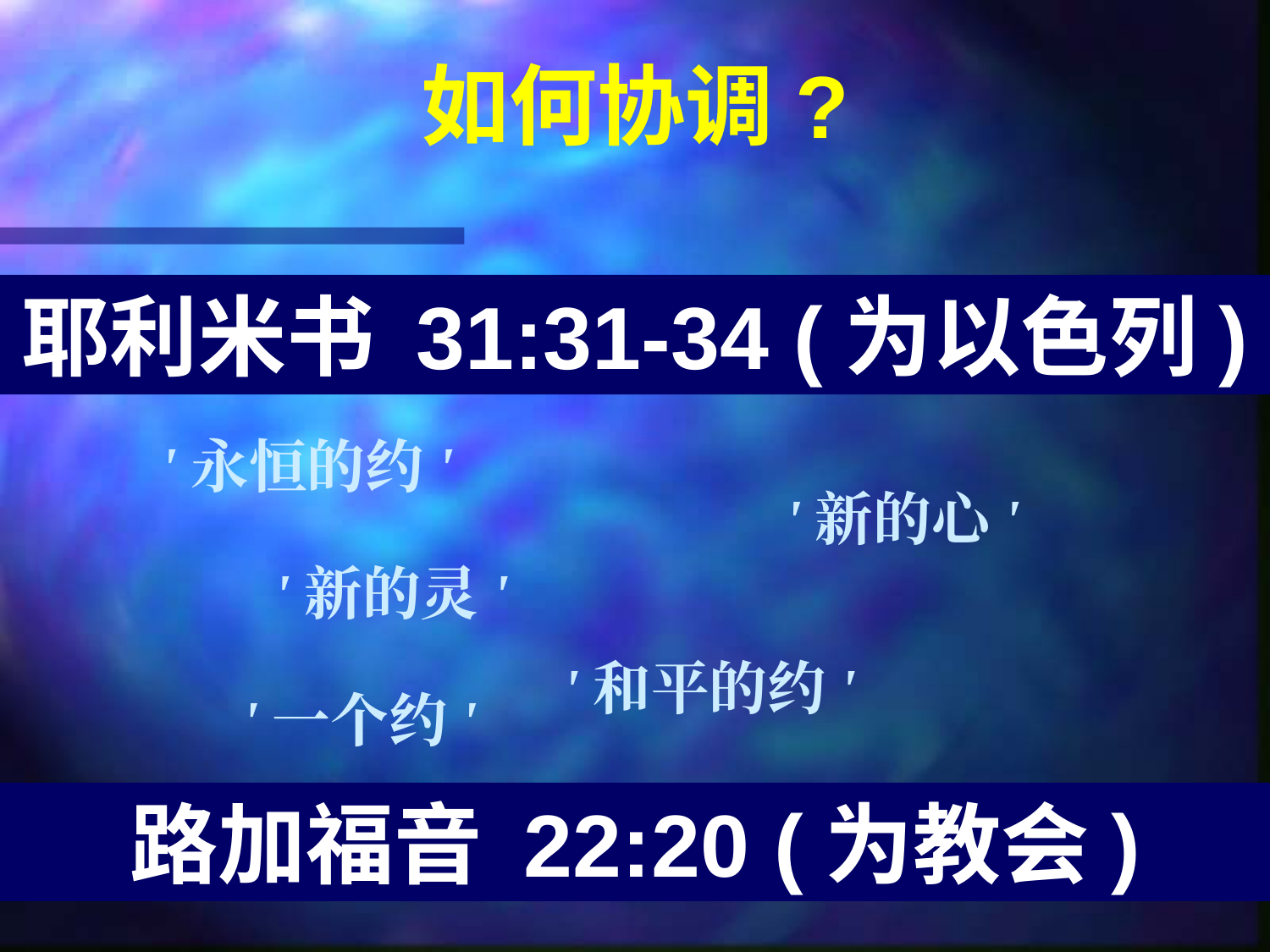

如何协调?
耶利米书 31:31-34 (为以色列)
'永恒的约'
'新的心'
'新的灵'
'和平的约'
'一个约'
路加福音 22:20 (为教会)